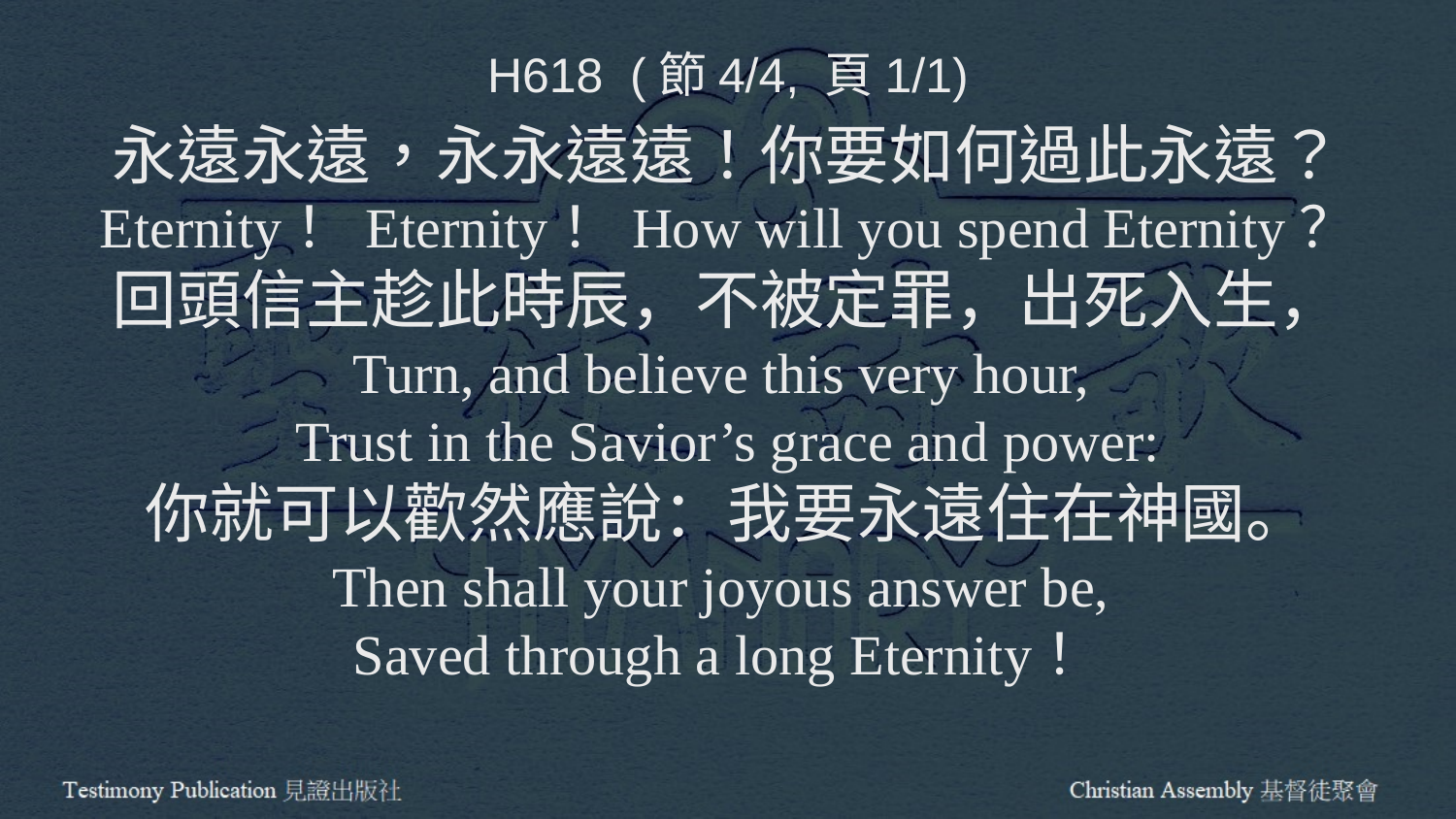

H618  (節4/4, 頁1/1)
永遠永遠，永永遠遠！你要如何過此永遠？
Eternity！Eternity！How will you spend Eternity？
回頭信主趁此時辰，不被定罪，出死入生，
Turn, and believe this very hour,
Trust in the Savior’s grace and power:
你就可以歡然應說：我要永遠住在神國。
Then shall your joyous answer be,
Saved through a long Eternity！